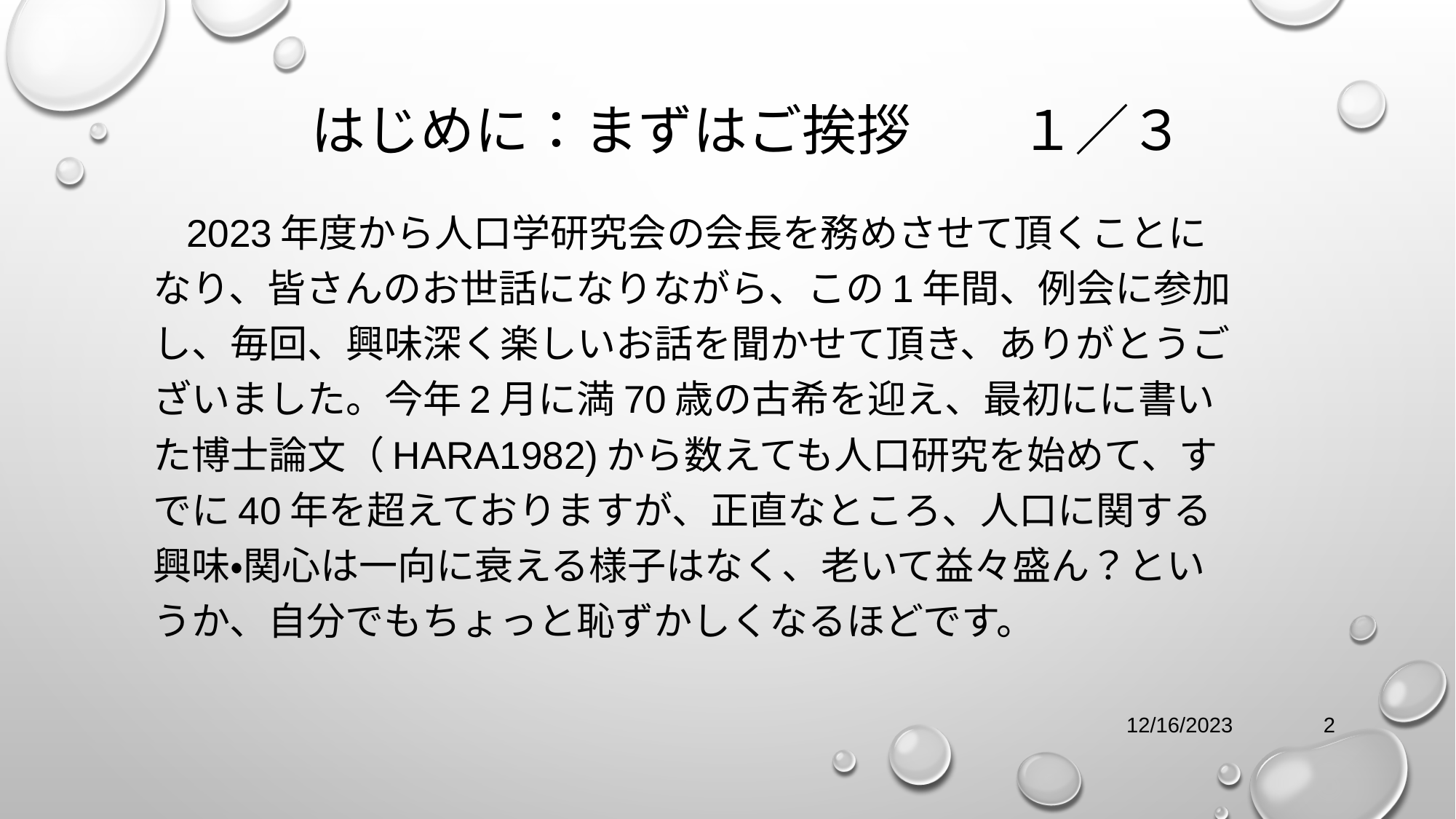

# はじめに：まずはご挨拶　　１／３
　2023年度から人口学研究会の会長を務めさせて頂くことになり、皆さんのお世話になりながら、この1年間、例会に参加し、毎回、興味深く楽しいお話を聞かせて頂き、ありがとうございました。今年2月に満70歳の古希を迎え、最初にに書いた博士論文（HARA1982)から数えても人口研究を始めて、すでに40年を超えておりますが、正直なところ、人口に関する興味・関心は一向に衰える様子はなく、老いて益々盛ん？というか、自分でもちょっと恥ずかしくなるほどです。
12/16/2023
2